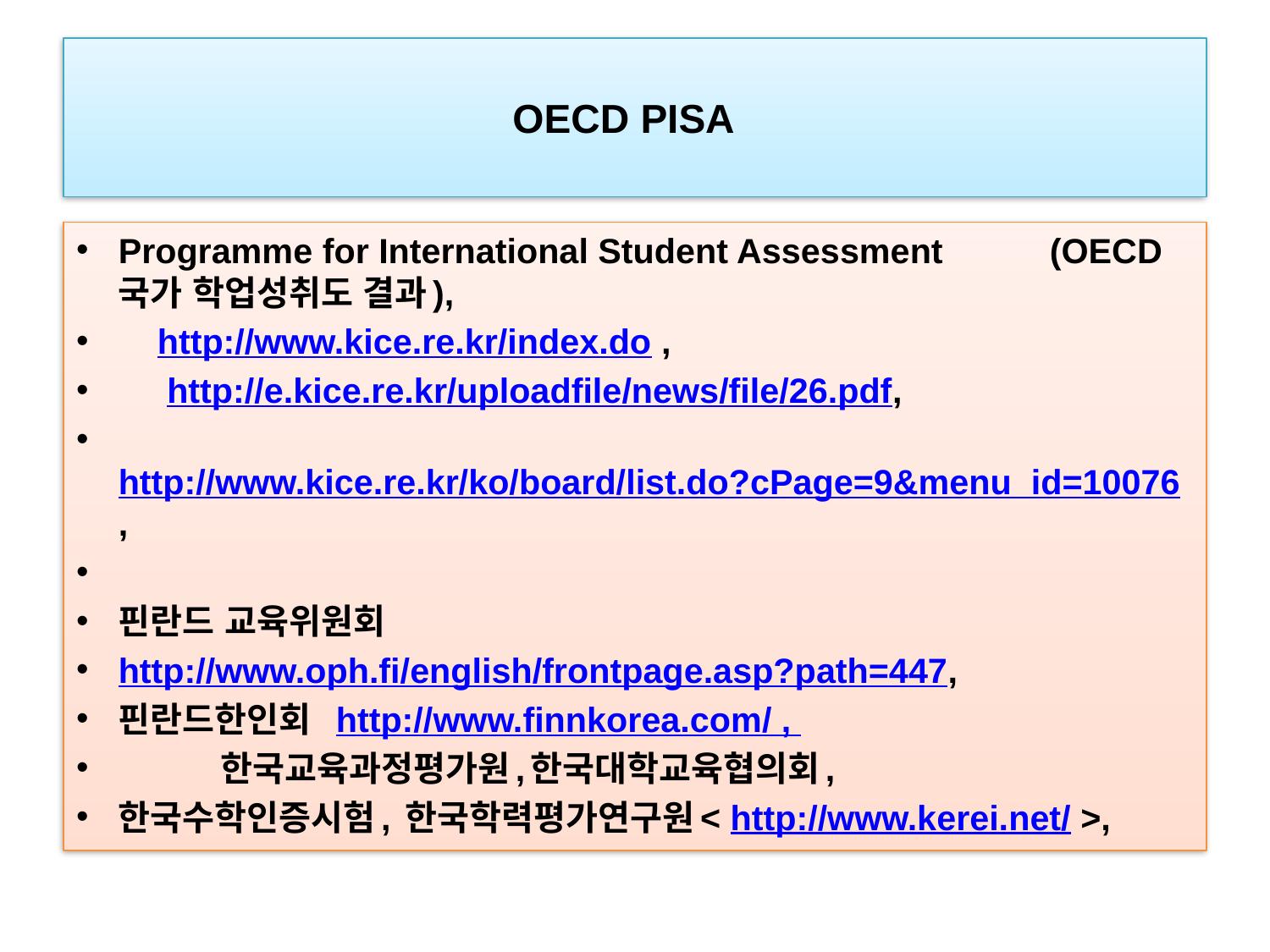

# OECD PISA
Programme for International Student Assessment           (OECD국가 학업성취도 결과),
    http://www.kice.re.kr/index.do ,
     http://e.kice.re.kr/uploadfile/news/file/26.pdf,
     http://www.kice.re.kr/ko/board/list.do?cPage=9&menu_id=10076,

핀란드 교육위원회
http://www.oph.fi/english/frontpage.asp?path=447,
핀란드한인회  http://www.finnkorea.com/ ,
          한국교육과정평가원,한국대학교육협의회,
한국수학인증시험, 한국학력평가연구원< http://www.kerei.net/ >,